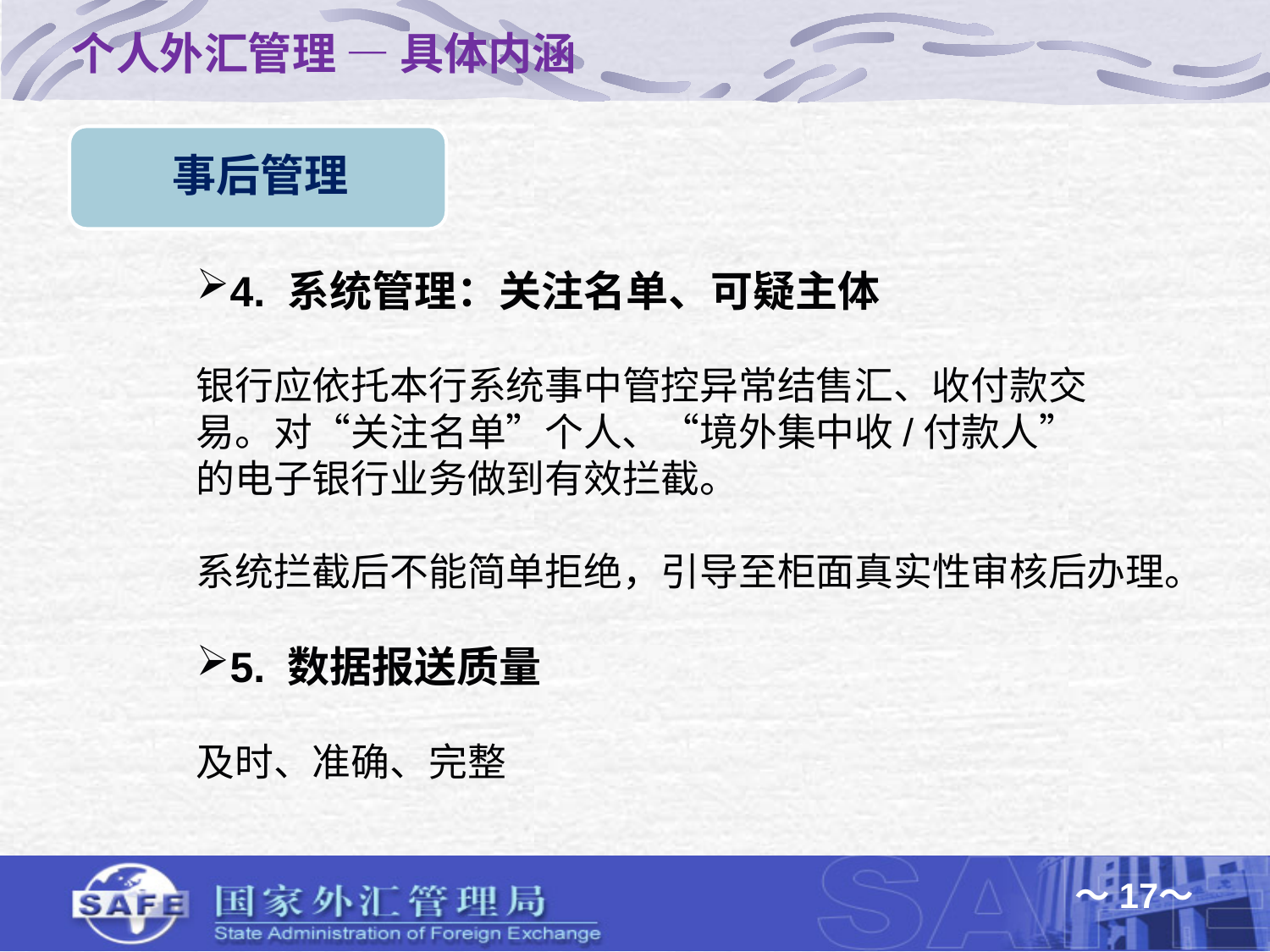

个人外汇管理 — 具体内涵
事后管理

4. 系统管理：关注名单、可疑主体

银行应依托本行系统事中管控异常结售汇、收付款交
易。对“关注名单”个人、“境外集中收/付款人”
的电子银行业务做到有效拦截。

系统拦截后不能简单拒绝，引导至柜面真实性审核后办理。

5. 数据报送质量

及时、准确、完整

～17～